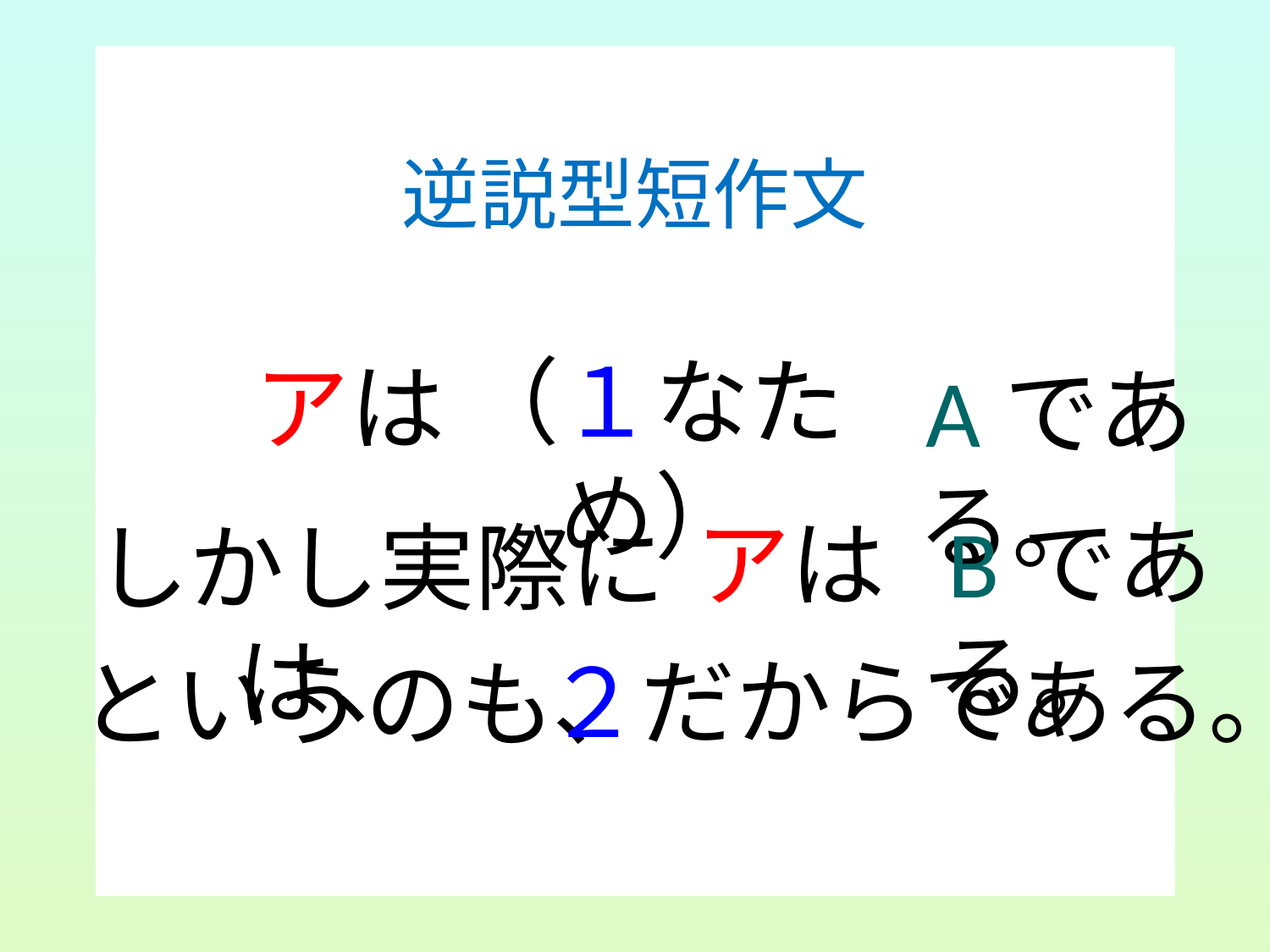

逆説型短作文

（１なため）
アは
Aである。
Bである。
アは
しかし実際には、
２だからである。
というのも、